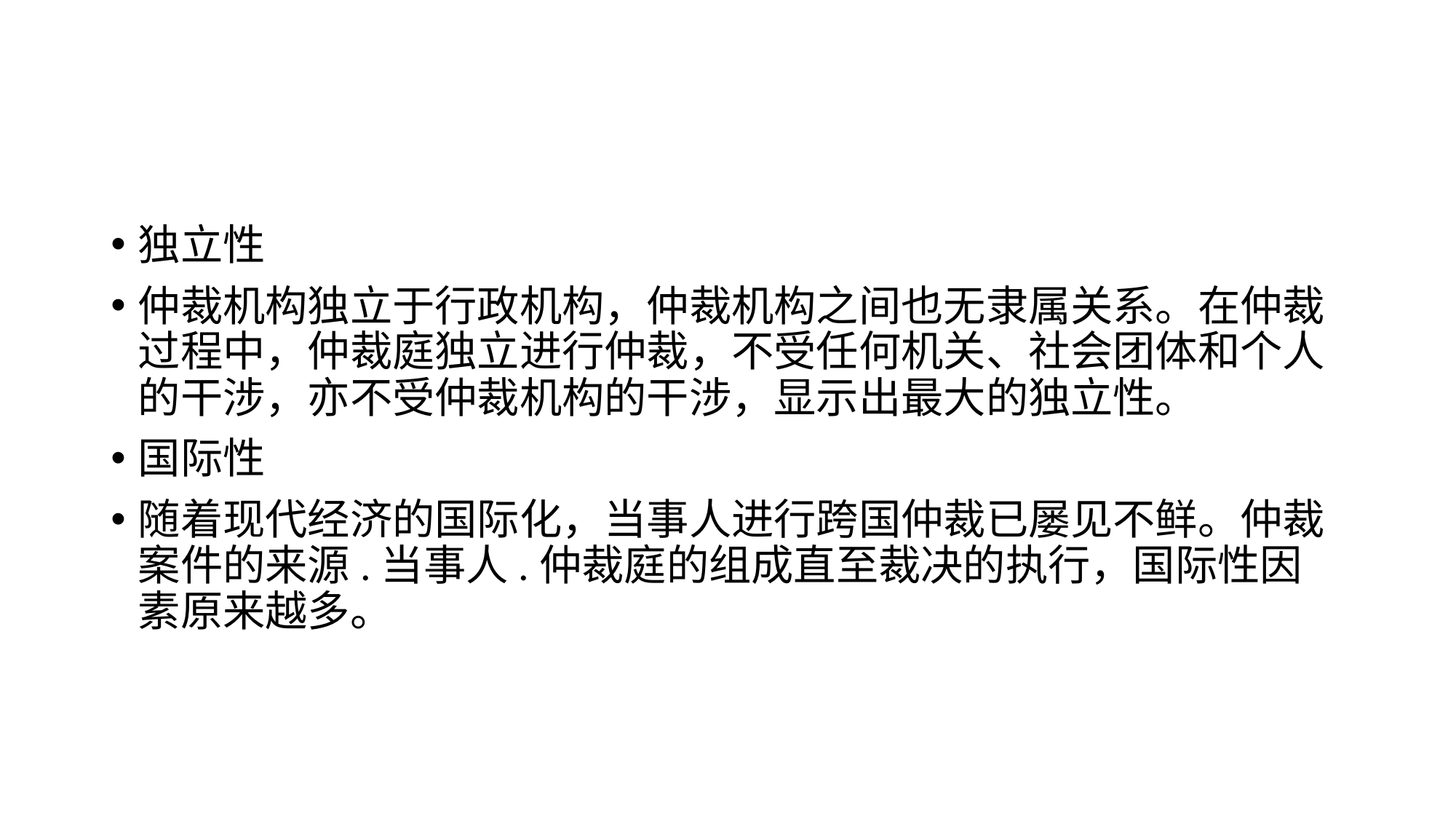

#
独立性
仲裁机构独立于行政机构，仲裁机构之间也无隶属关系。在仲裁过程中，仲裁庭独立进行仲裁，不受任何机关、社会团体和个人的干涉，亦不受仲裁机构的干涉，显示出最大的独立性。
国际性
随着现代经济的国际化，当事人进行跨国仲裁已屡见不鲜。仲裁案件的来源.当事人.仲裁庭的组成直至裁决的执行，国际性因素原来越多。